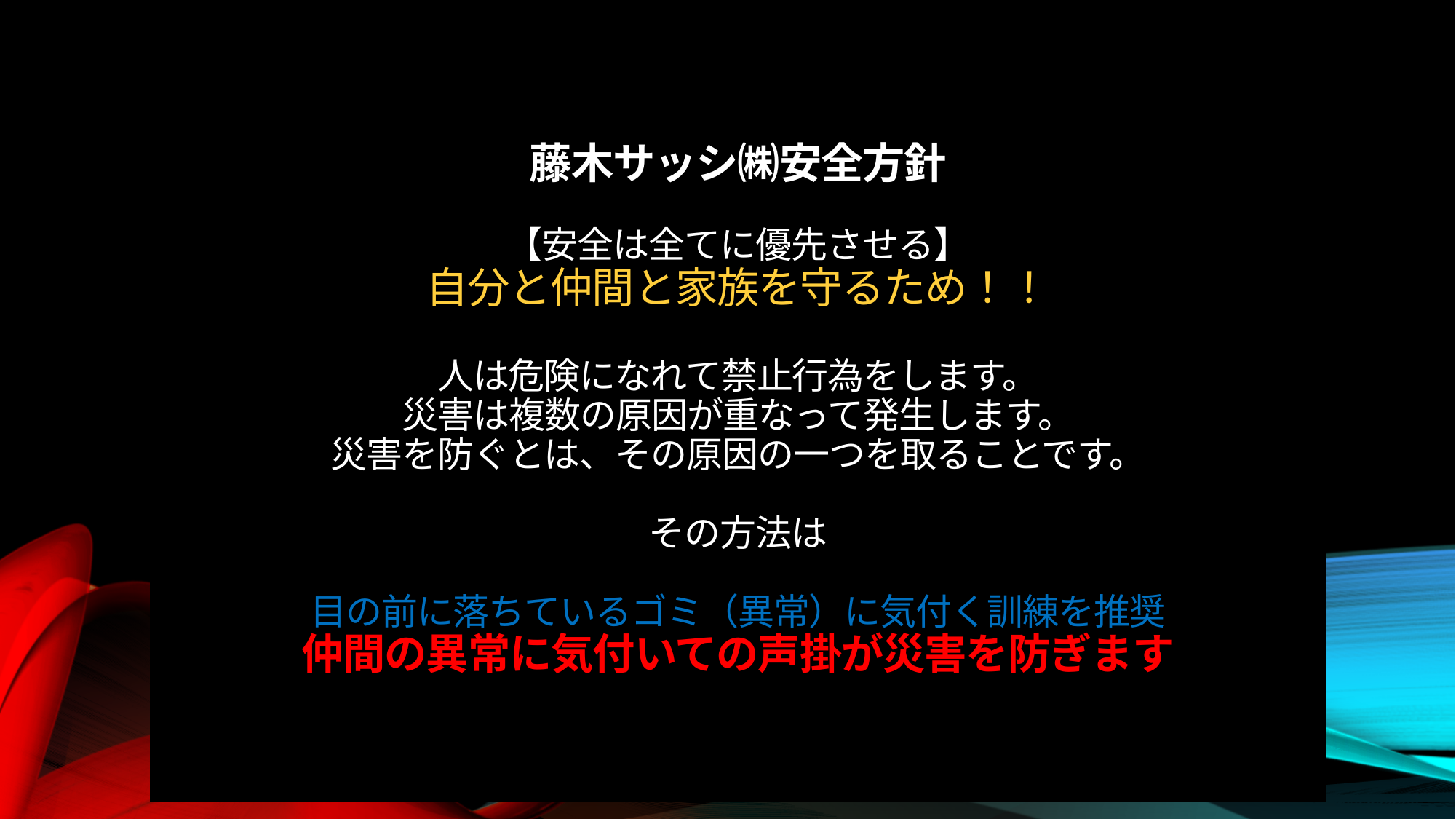

# 藤木サッシ㈱安全方針 【安全は全てに優先させる】 自分と仲間と家族を守るため！！ 人は危険になれて禁止行為をします。 災害は複数の原因が重なって発生します。 災害を防ぐとは、その原因の一つを取ることです。 その方法は 目の前に落ちているゴミ（異常）に気付く訓練を推奨 仲間の異常に気付いての声掛が災害を防ぎます